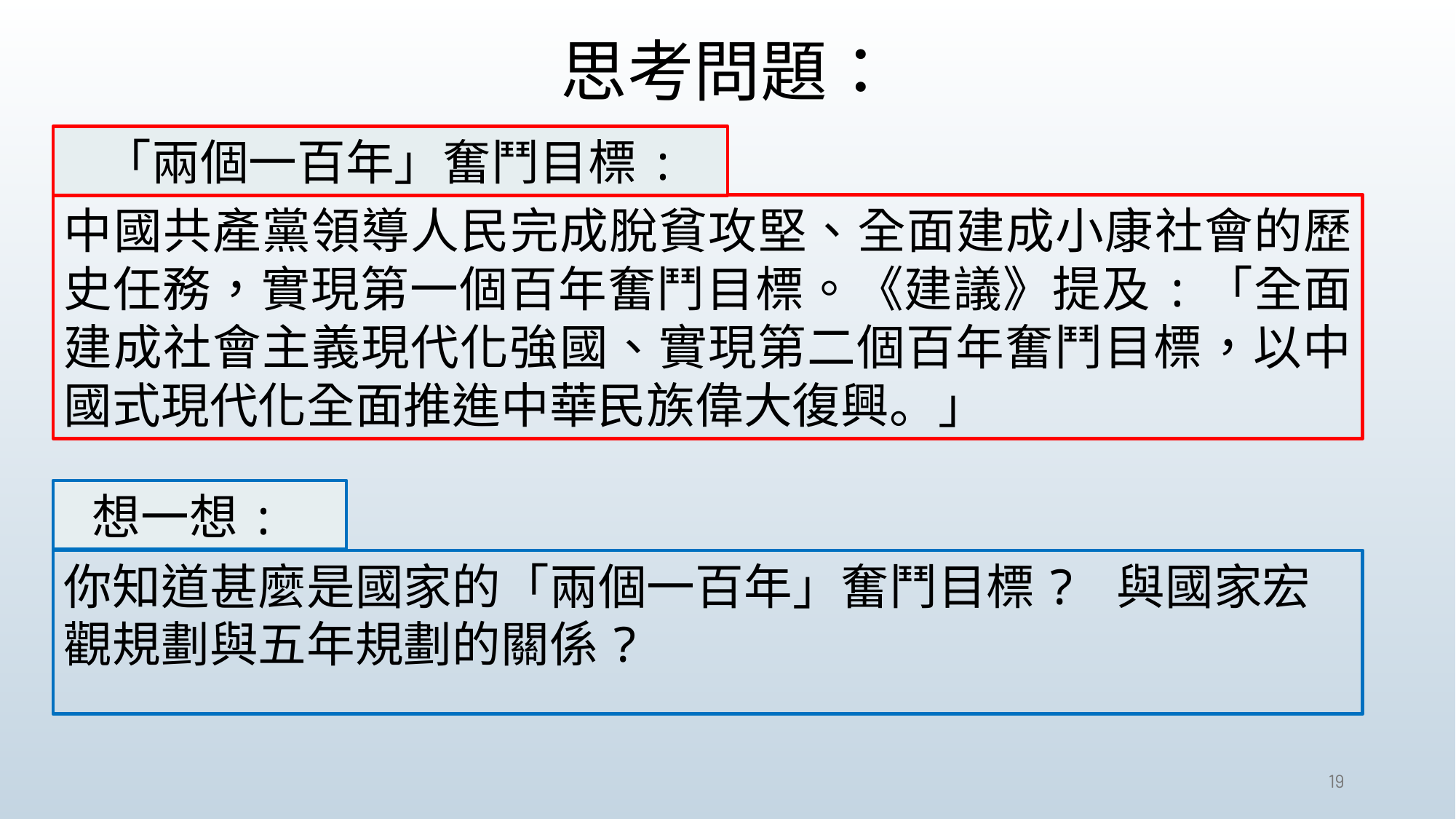

# 思考問題：
「兩個一百年」奮鬥目標:
中國共產黨領導人民完成脫貧攻堅、全面建成小康社會的歷史任務，實現第一個百年奮鬥目標。《建議》提及:「全面建成社會主義現代化強國、實現第二個百年奮鬥目標，以中國式現代化全面推進中華民族偉大復興。」
想一想:
你知道甚麼是國家的「兩個一百年」奮鬥目標? 與國家宏觀規劃與五年規劃的關係?

19